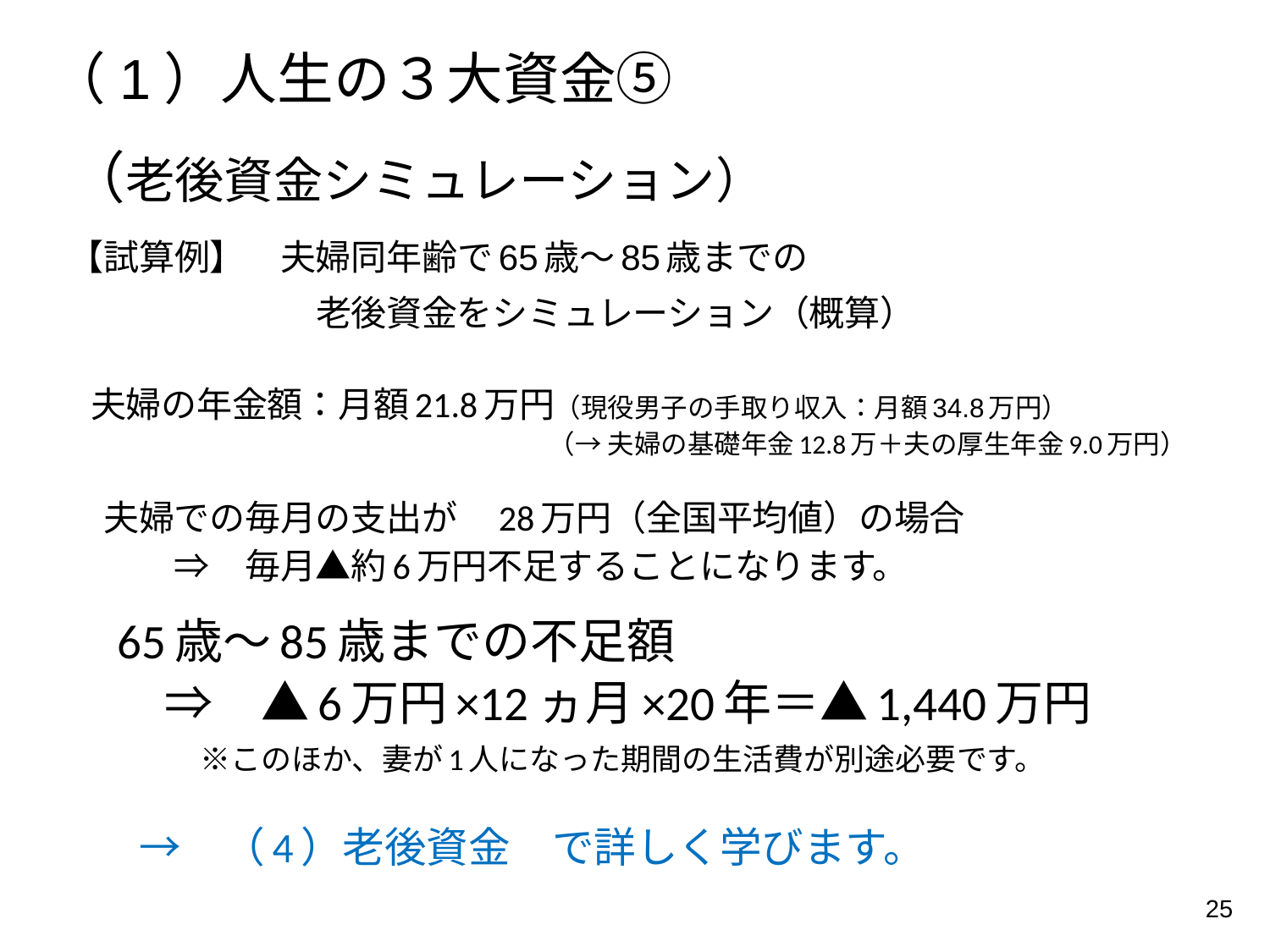

（1）人生の３大資金⑤
　（老後資金シミュレーション）
【試算例】　夫婦同年齢で65歳〜85歳までの
　　　　　　　老後資金をシミュレーション（概算）
夫婦の年金額：月額21.8万円（現役男子の手取り収入：月額34.8万円）
　　　　　　　　　　　　　　　　　　（→ 夫婦の基礎年金12.8万＋夫の厚生年金9.0万円）

　夫婦での毎月の支出が　28万円（全国平均値）の場合
　　　⇒　毎月▲約6万円不足することになります。
　65歳〜85歳までの不足額
　　⇒　▲6万円×12ヵ月×20年＝▲1,440万円
　　　　※このほか、妻が1人になった期間の生活費が別途必要です。

　　　　→　（4）老後資金　で詳しく学びます。

25